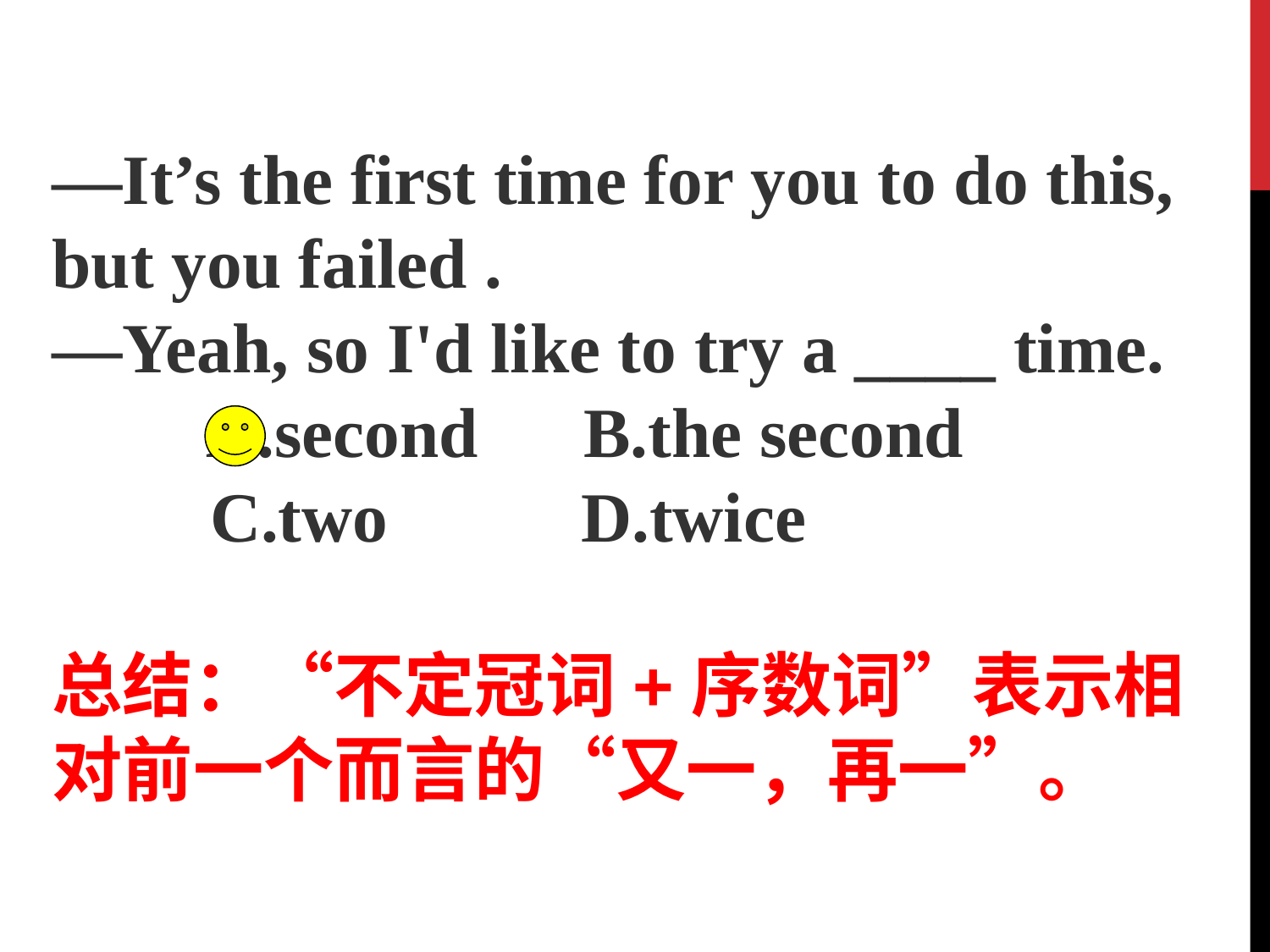

—It’s the first time for you to do this, but you failed .
—Yeah, so I'd like to try a ____ time.
         A.second      B.the second
         C.two           D.twice

总结：“不定冠词+序数词”表示相对前一个而言的“又一，再一”。